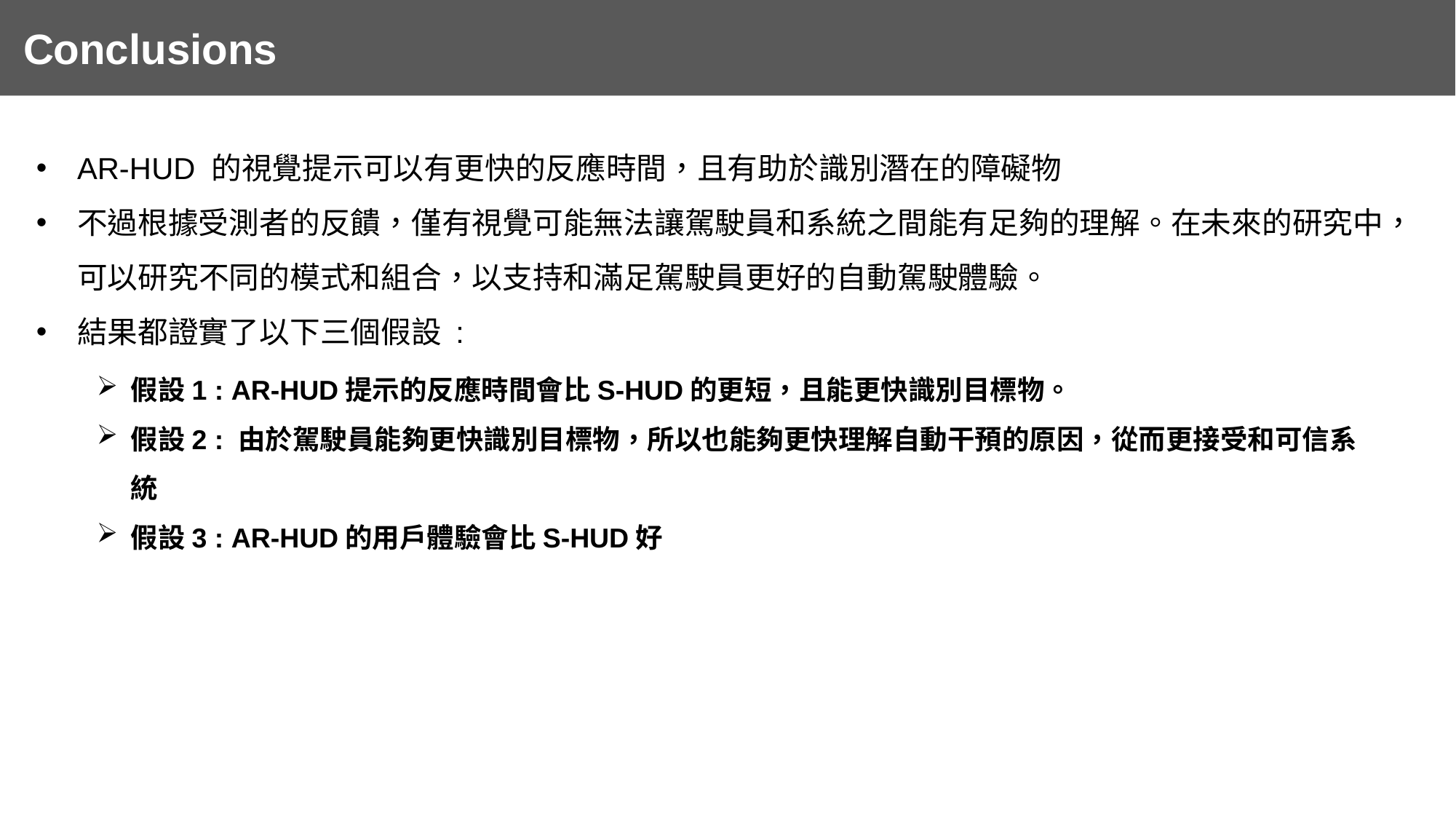

Conclusions
AR-HUD 的視覺提示可以有更快的反應時間，且有助於識別潛在的障礙物
不過根據受測者的反饋，僅有視覺可能無法讓駕駛員和系統之間能有足夠的理解。在未來的研究中，可以研究不同的模式和組合，以支持和滿足駕駛員更好的自動駕駛體驗。
結果都證實了以下三個假設 :
假設1 : AR-HUD提示的反應時間會比S-HUD的更短，且能更快識別目標物。
假設2 : 由於駕駛員能夠更快識別目標物，所以也能夠更快理解自動干預的原因，從而更接受和可信系統
假設3 : AR-HUD的用戶體驗會比S-HUD好